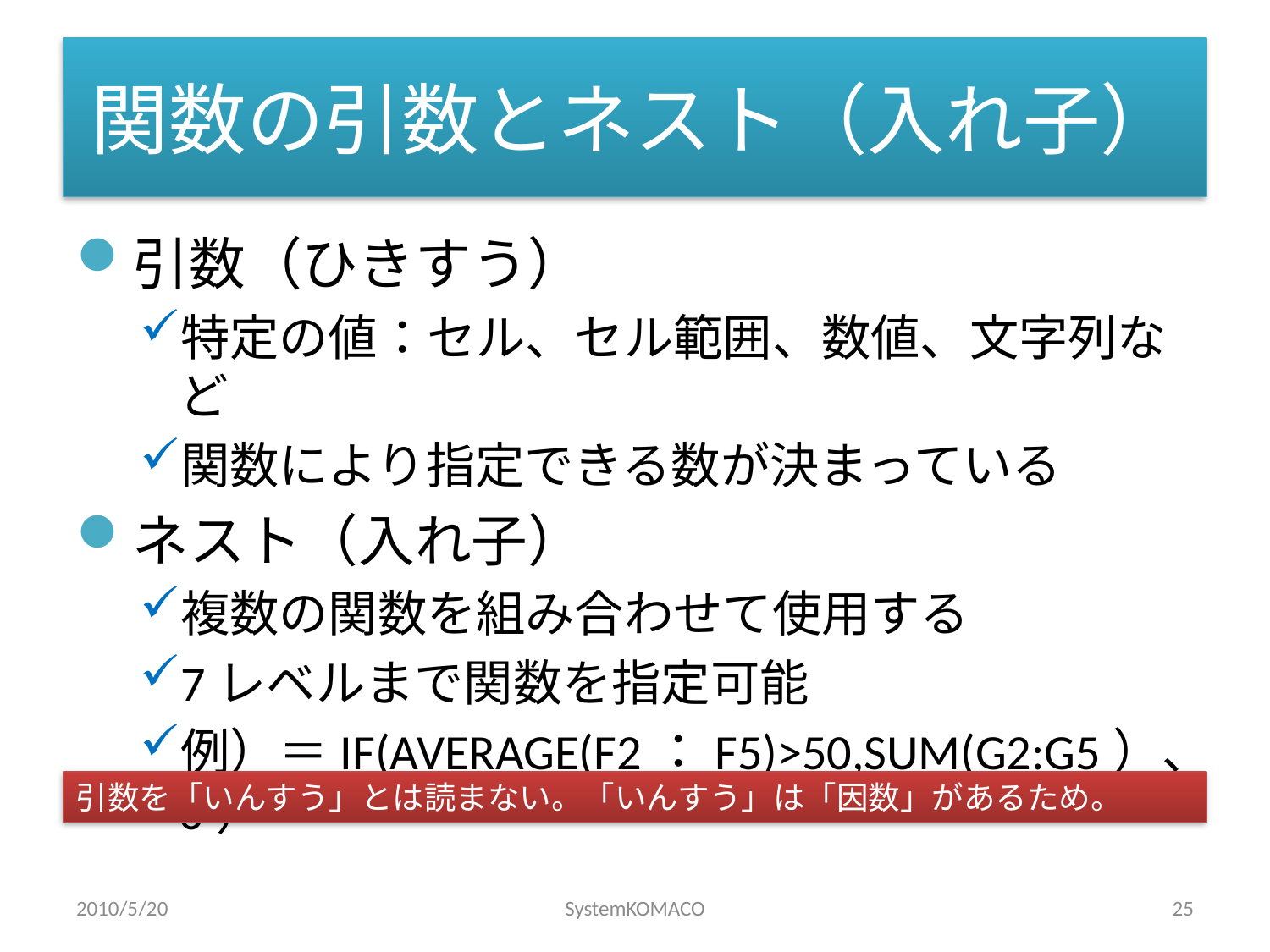

# 関数の引数とネスト（入れ子）
引数（ひきすう）
特定の値：セル、セル範囲、数値、文字列など
関数により指定できる数が決まっている
ネスト（入れ子）
複数の関数を組み合わせて使用する
7レベルまで関数を指定可能
例）＝IF(AVERAGE(F2：F5)>50,SUM(G2:G5）、0）

引数を「いんすう」とは読まない。「いんすう」は「因数」があるため。
2010/5/20
SystemKOMACO
25